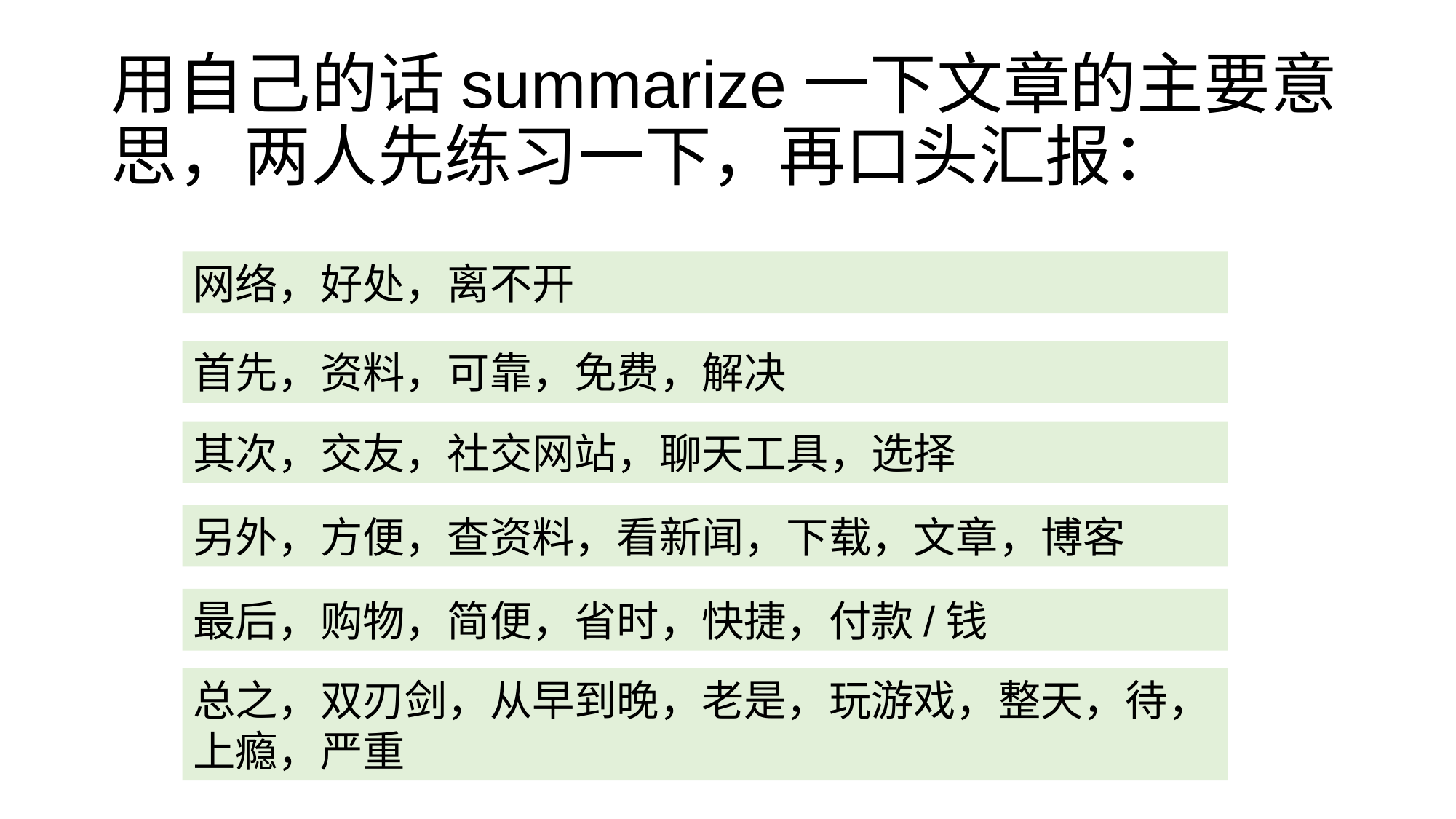

# 用自己的话summarize一下文章的主要意思，两人先练习一下，再口头汇报：
网络，好处，离不开
首先，资料，可靠，免费，解决
其次，交友，社交网站，聊天工具，选择
另外，方便，查资料，看新闻，下载，文章，博客
最后，购物，简便，省时，快捷，付款/钱
总之，双刃剑，从早到晚，老是，玩游戏，整天，待，上瘾，严重